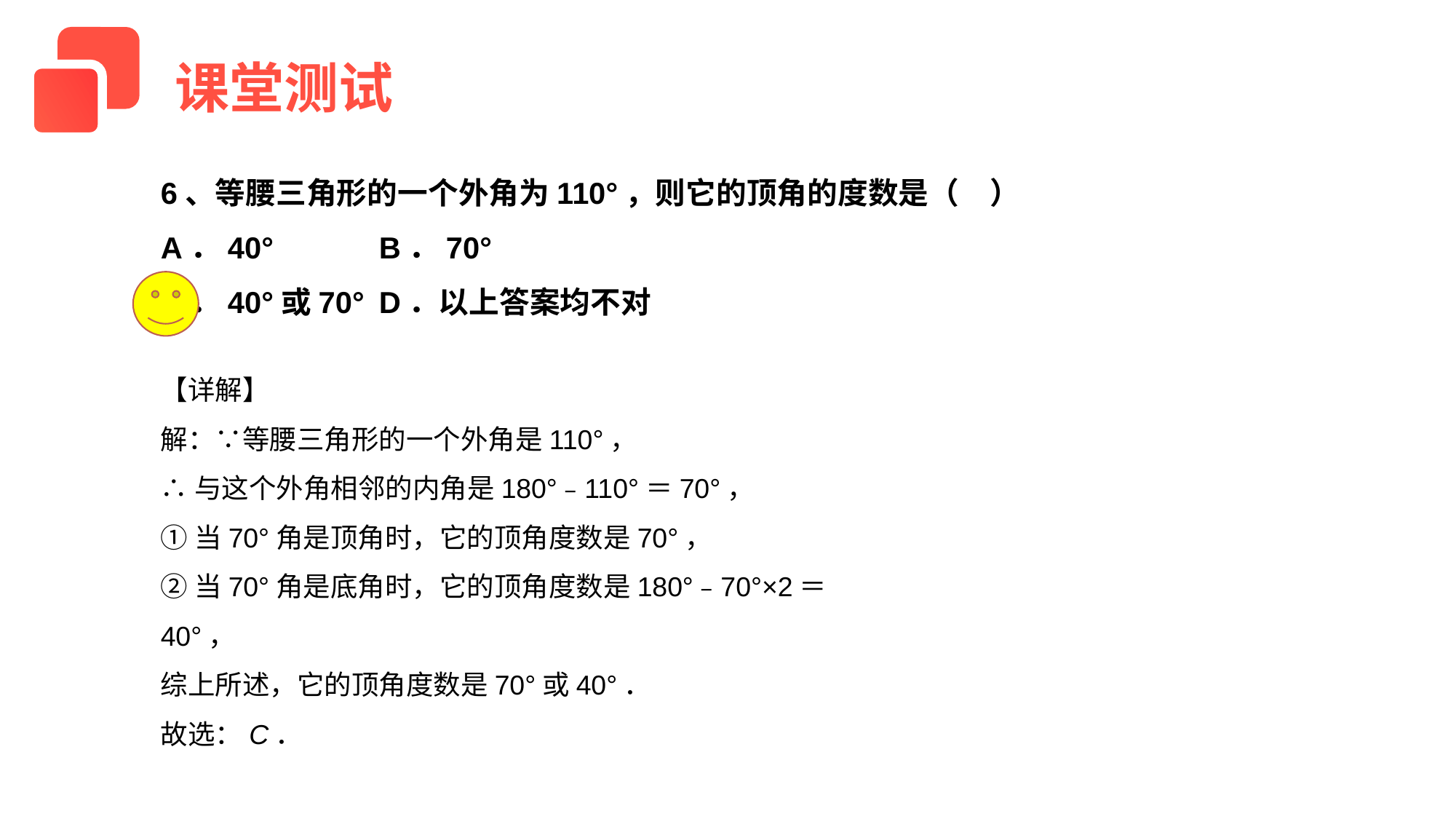

课堂测试
6、等腰三角形的一个外角为110°，则它的顶角的度数是（　）
A．40°	B．70°
C．40°或70°	D．以上答案均不对

【详解】
解：∵等腰三角形的一个外角是110°，
∴与这个外角相邻的内角是180°﹣110°＝70°，
①当70°角是顶角时，它的顶角度数是70°，
②当70°角是底角时，它的顶角度数是180°﹣70°×2＝40°，
综上所述，它的顶角度数是70°或40°．
故选：C．